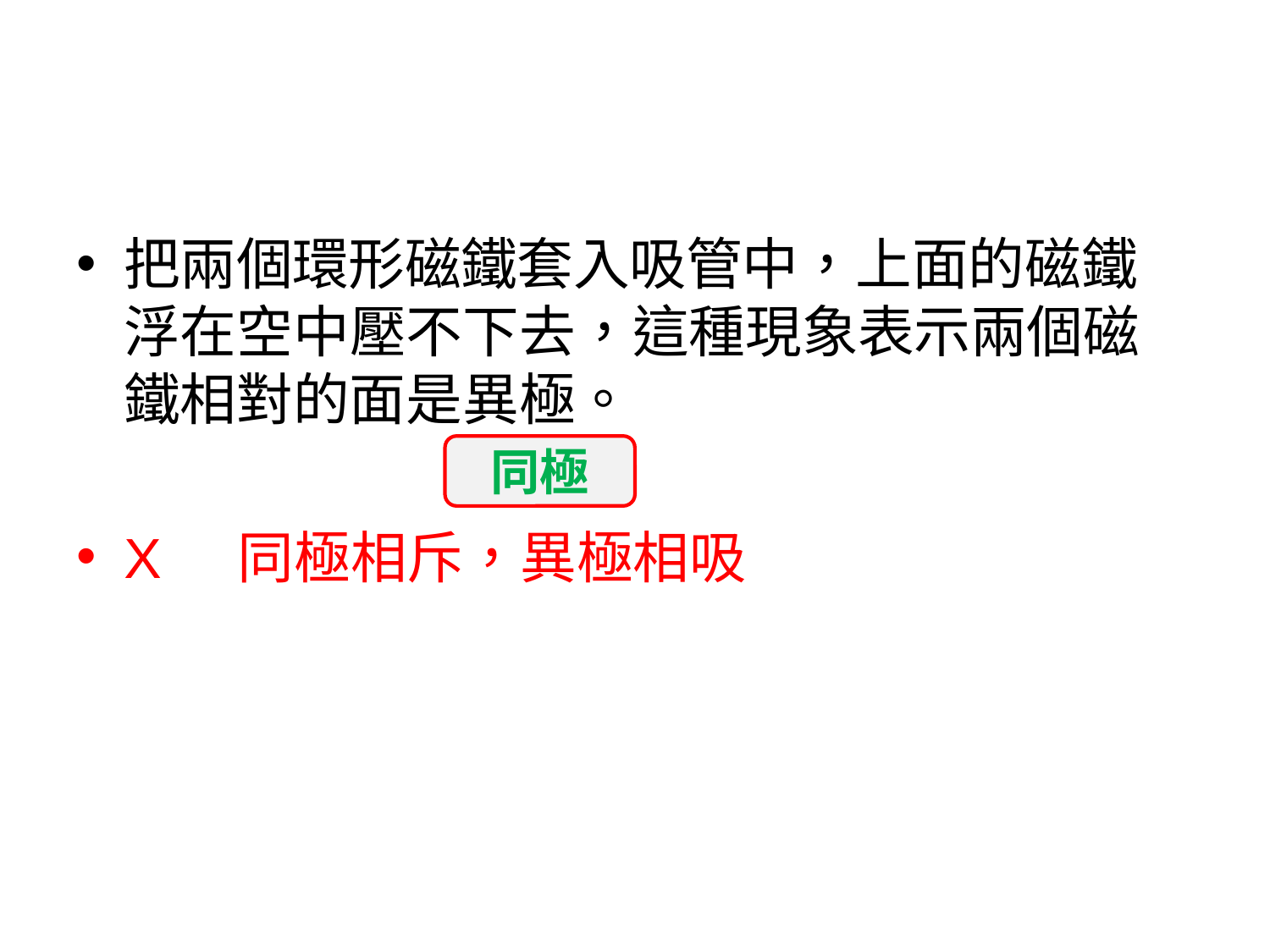

#
把兩個環形磁鐵套入吸管中，上面的磁鐵浮在空中壓不下去，這種現象表示兩個磁鐵相對的面是異極。

X    同極相斥，異極相吸
同極